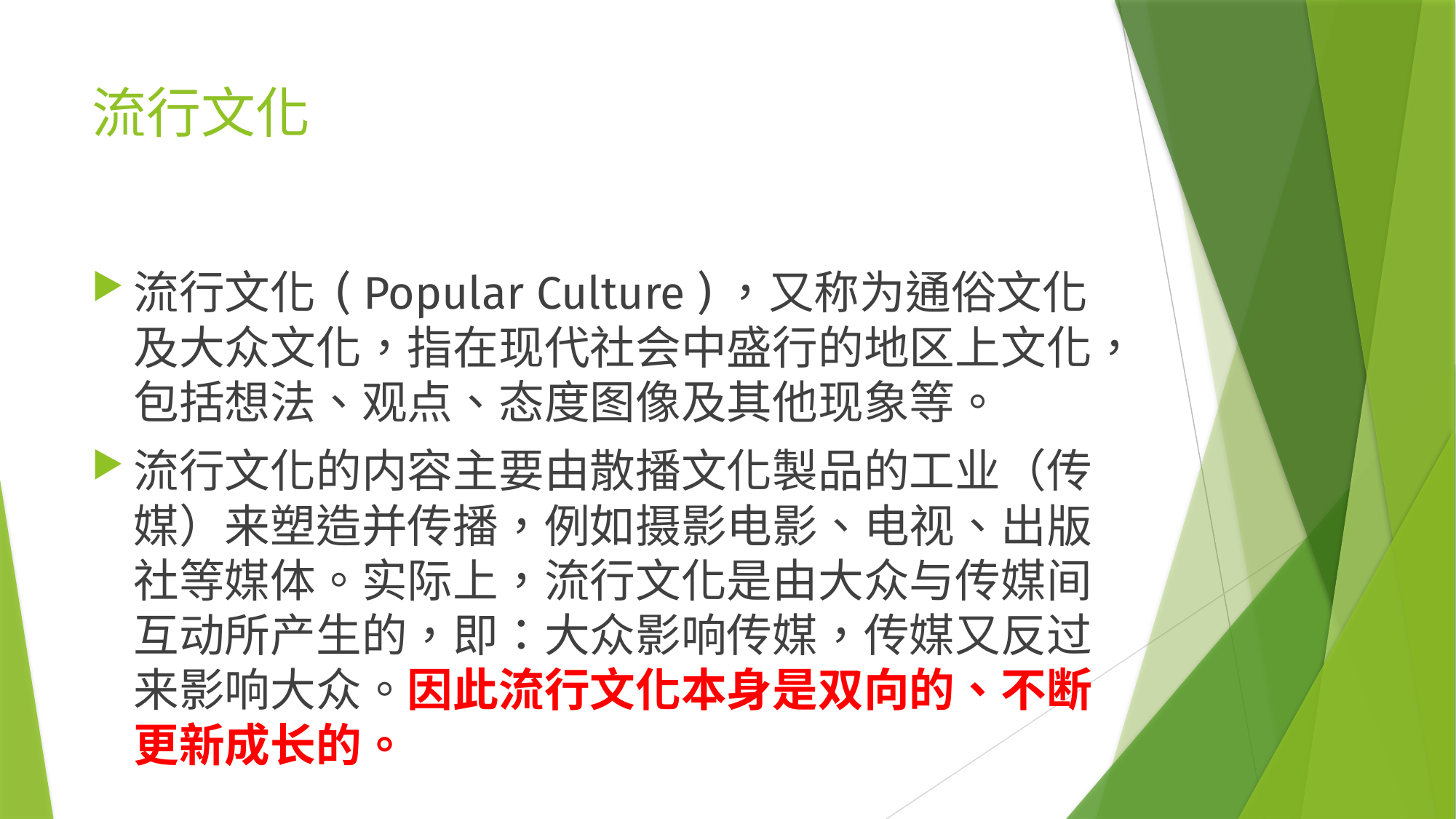

# 流行文化
流行文化 ( Popular Culture )，又称为通俗文化及大众文化，指在现代社会中盛行的地区上文化，包括想法、观点、态度图像及其他现象等。
流行文化的内容主要由散播文化製品的工业（传媒）来塑造并传播，例如摄影电影、电视、出版社等媒体。实际上，流行文化是由大众与传媒间互动所产生的，即：大众影响传媒，传媒又反过来影响大众。因此流行文化本身是双向的、不断更新成长的。